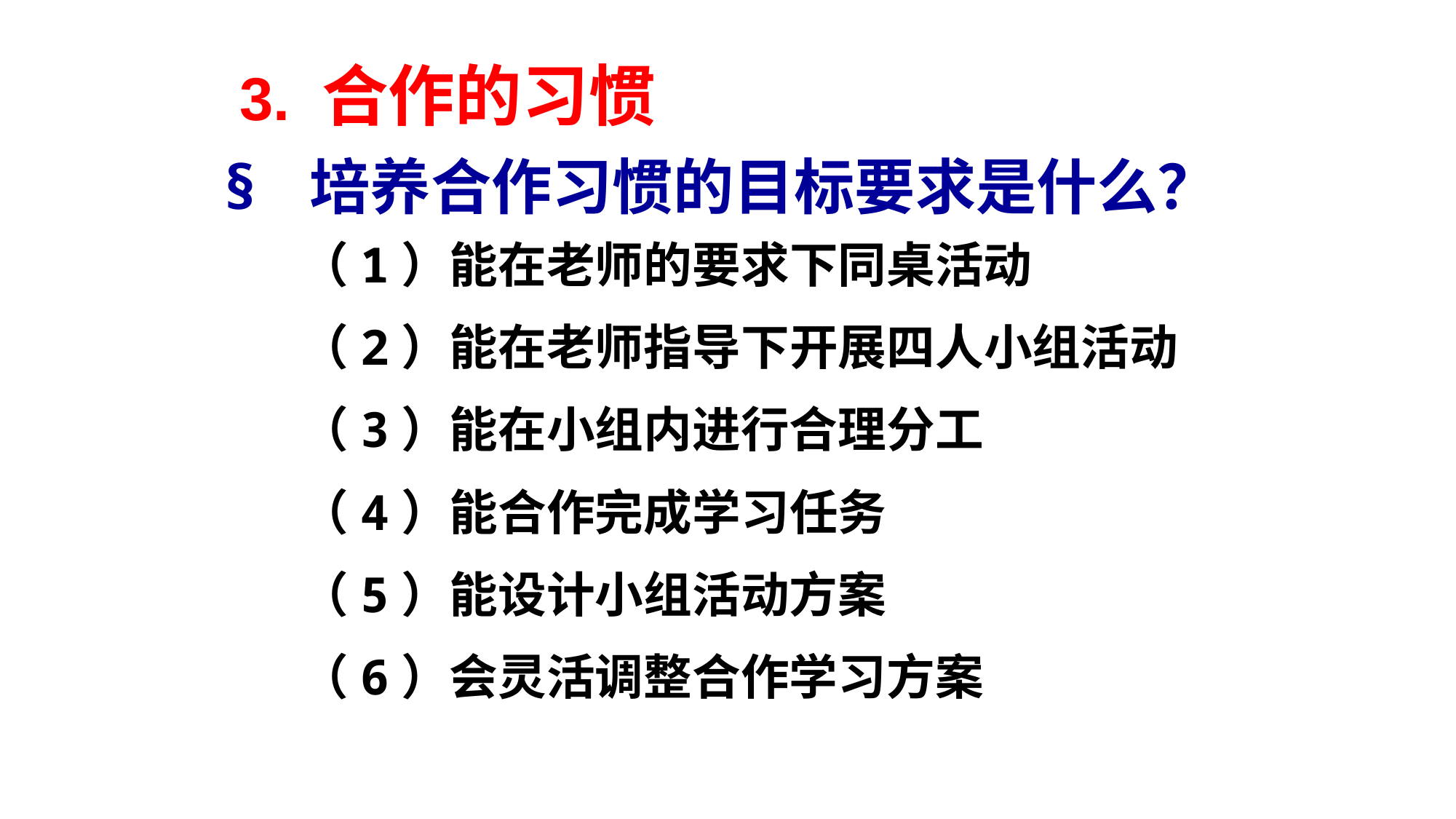

3. 合作的习惯
§ 培养合作习惯的目标要求是什么？
（1）能在老师的要求下同桌活动
（2）能在老师指导下开展四人小组活动
（3）能在小组内进行合理分工
（4）能合作完成学习任务
（5）能设计小组活动方案
（6）会灵活调整合作学习方案